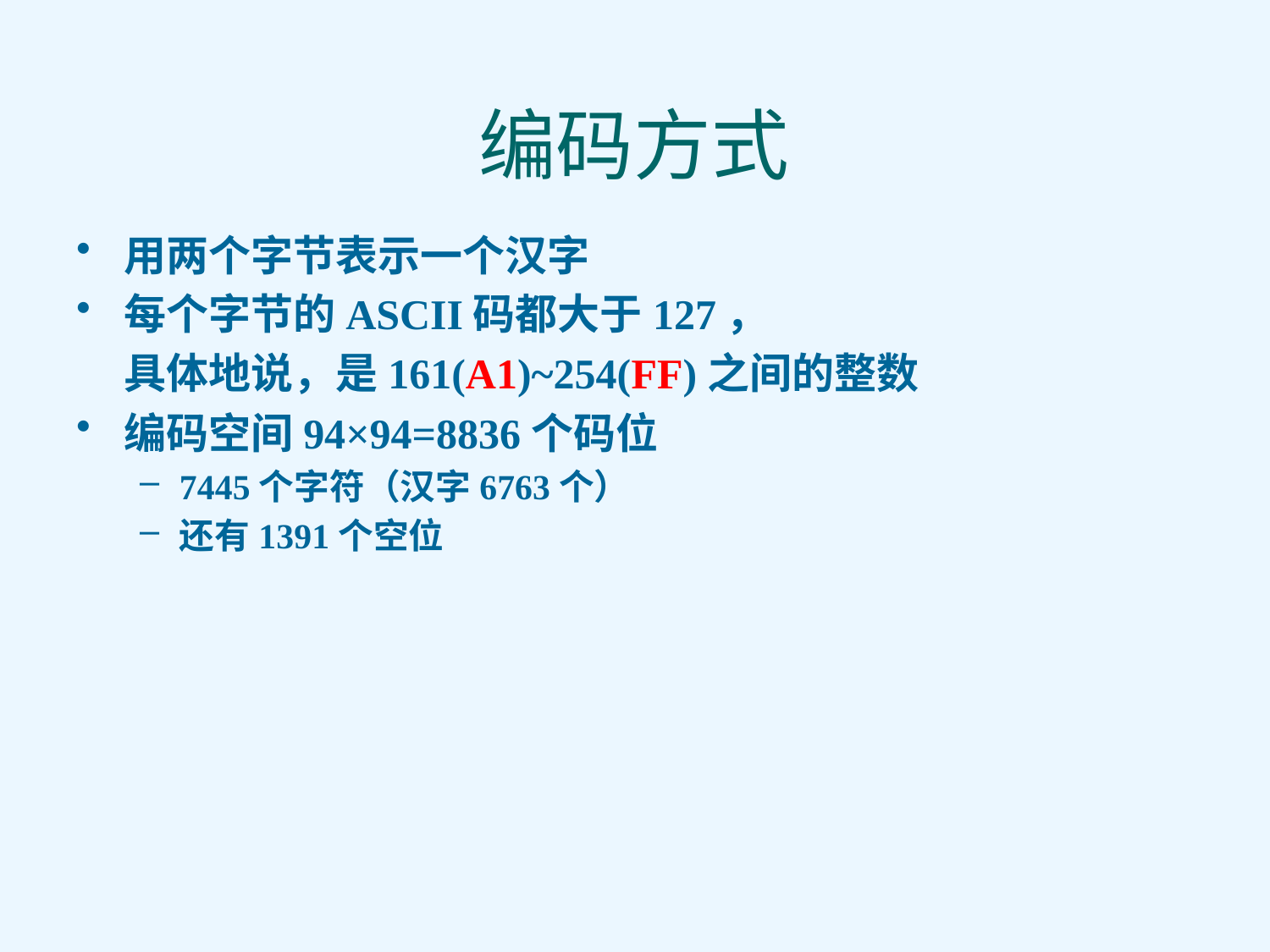

# 编码方式
用两个字节表示一个汉字
每个字节的ASCII码都大于127，
	具体地说，是161(A1)~254(FF)之间的整数
编码空间94×94=8836个码位
7445个字符（汉字6763个）
还有1391个空位